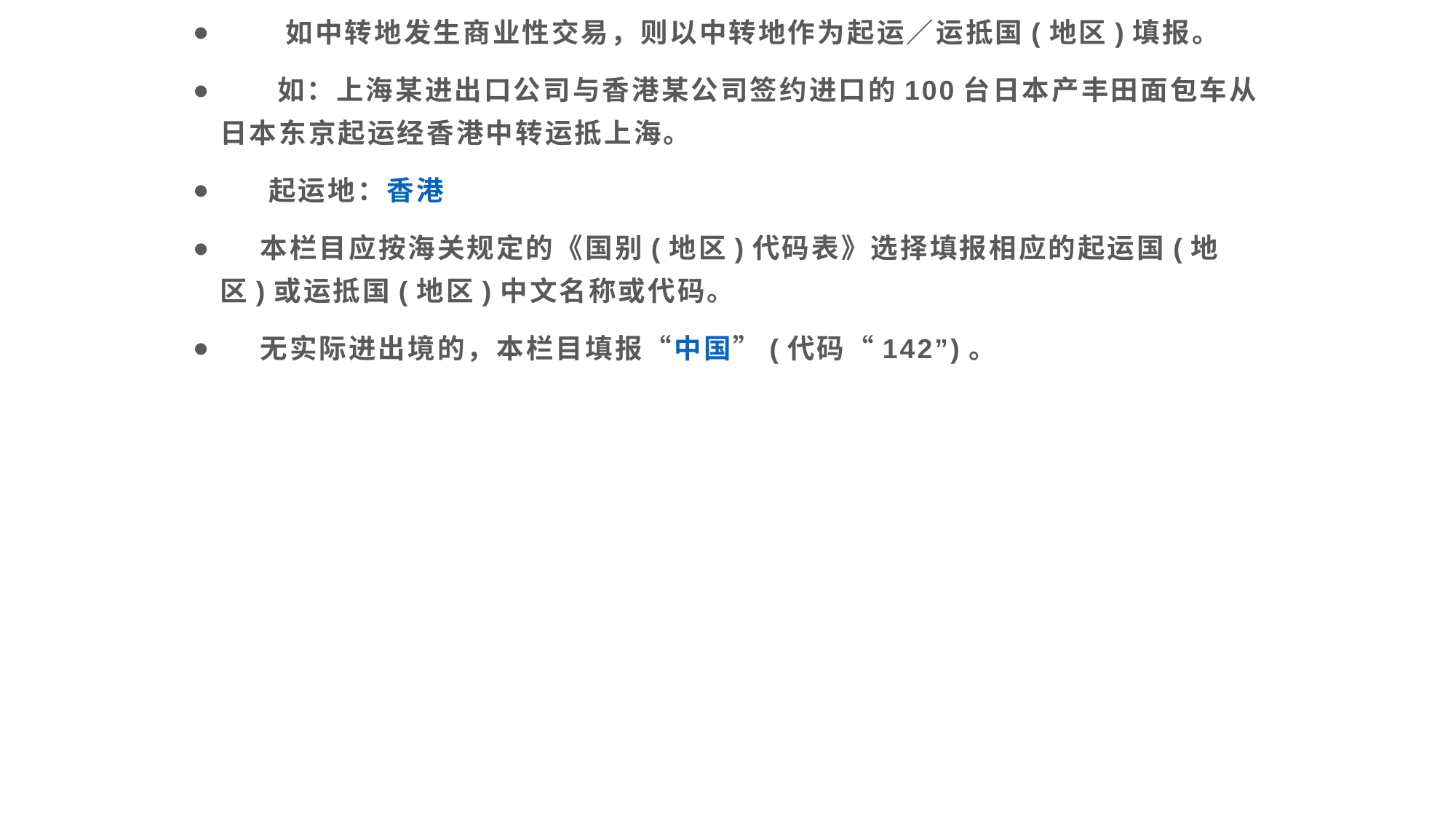

如中转地发生商业性交易，则以中转地作为起运／运抵国(地区)填报。
      如：上海某进出口公司与香港某公司签约进口的100台日本产丰田面包车从日本东京起运经香港中转运抵上海。
     起运地：香港
    本栏目应按海关规定的《国别(地区)代码表》选择填报相应的起运国(地区)或运抵国(地区)中文名称或代码。
    无实际进出境的，本栏目填报“中国”(代码“142”)。